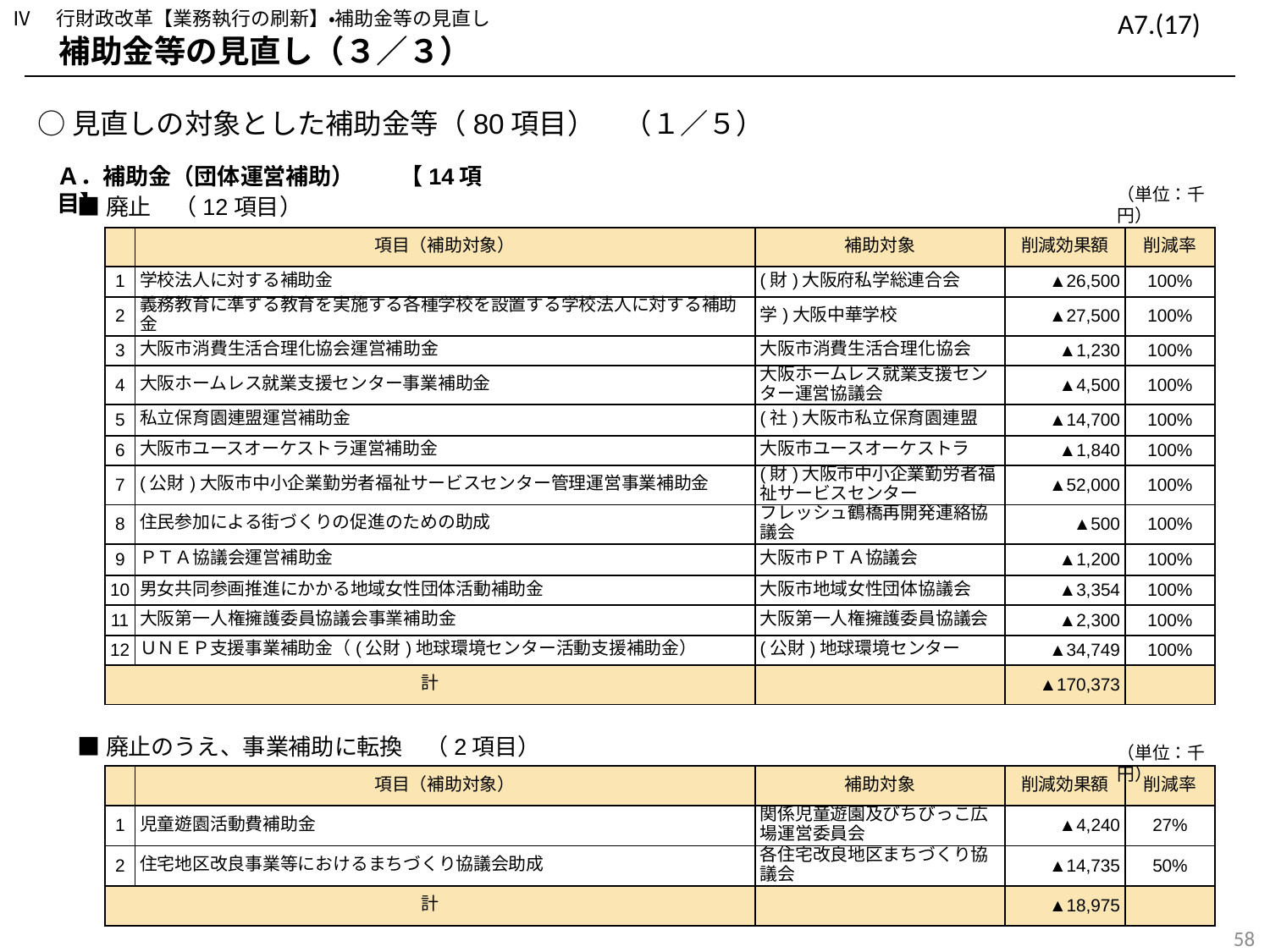

Ⅳ　行財政改革【業務執行の刷新】・補助金等の見直し
A7.(17)
　補助金等の見直し（３／３）

○見直しの対象とした補助金等（80項目）　（１／５）
Ａ．補助金（団体運営補助）　　【14項目】
（単位：千円）
■廃止　（12項目）
|  | 項目（補助対象） | 補助対象 | 削減効果額 | 削減率 |
| --- | --- | --- | --- | --- |
| 1 | 学校法人に対する補助金 | (財)大阪府私学総連合会 | ▲26,500 | 100% |
| 2 | 義務教育に準ずる教育を実施する各種学校を設置する学校法人に対する補助金 | 学)大阪中華学校 | ▲27,500 | 100% |
| 3 | 大阪市消費生活合理化協会運営補助金 | 大阪市消費生活合理化協会 | ▲1,230 | 100% |
| 4 | 大阪ホームレス就業支援センター事業補助金 | 大阪ホームレス就業支援センター運営協議会 | ▲4,500 | 100% |
| 5 | 私立保育園連盟運営補助金 | (社)大阪市私立保育園連盟 | ▲14,700 | 100% |
| 6 | 大阪市ユースオーケストラ運営補助金 | 大阪市ユースオーケストラ | ▲1,840 | 100% |
| 7 | (公財)大阪市中小企業勤労者福祉サービスセンター管理運営事業補助金 | (財)大阪市中小企業勤労者福祉サービスセンター | ▲52,000 | 100% |
| 8 | 住民参加による街づくりの促進のための助成 | フレッシュ鶴橋再開発連絡協議会 | ▲500 | 100% |
| 9 | ＰＴＡ協議会運営補助金 | 大阪市ＰＴＡ協議会 | ▲1,200 | 100% |
| 10 | 男女共同参画推進にかかる地域女性団体活動補助金 | 大阪市地域女性団体協議会 | ▲3,354 | 100% |
| 11 | 大阪第一人権擁護委員協議会事業補助金 | 大阪第一人権擁護委員協議会 | ▲2,300 | 100% |
| 12 | ＵＮＥＰ支援事業補助金（(公財)地球環境センター活動支援補助金） | (公財)地球環境センター | ▲34,749 | 100% |
| 計 |  |  | ▲170,373 |  |
■廃止のうえ、事業補助に転換　（2項目）
（単位：千円）
|  | 項目（補助対象） | 補助対象 | 削減効果額 | 削減率 |
| --- | --- | --- | --- | --- |
| 1 | 児童遊園活動費補助金 | 関係児童遊園及びちびっこ広場運営委員会 | ▲4,240 | 27% |
| 2 | 住宅地区改良事業等におけるまちづくり協議会助成 | 各住宅改良地区まちづくり協議会 | ▲14,735 | 50% |
| 計 |  |  | ▲18,975 |  |
58